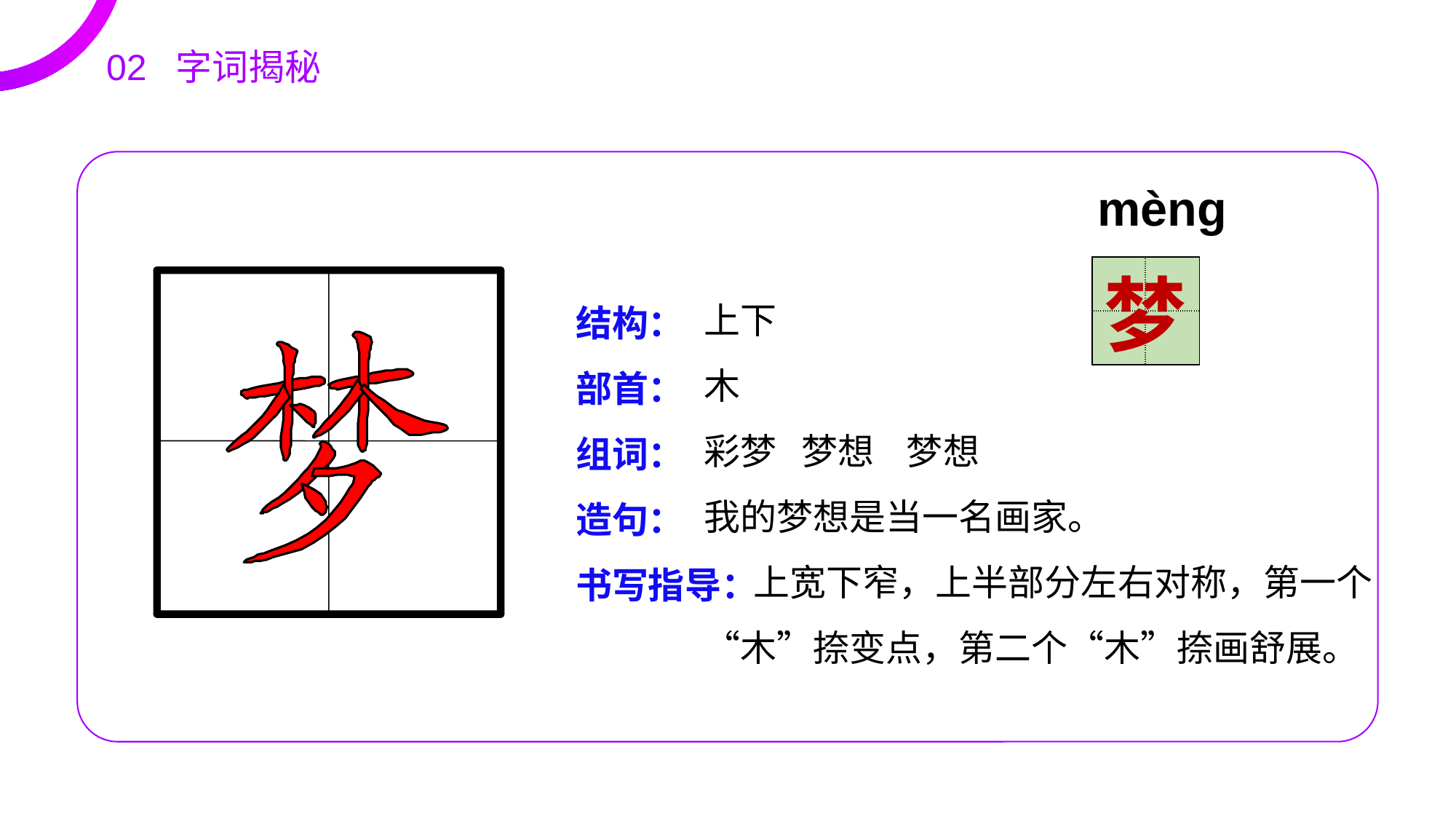

02  字词揭秘
mèng
|  |  |
| --- | --- |
|  |  |
梦

上下
木
彩梦   梦想    梦想
我的梦想是当一名画家。
     上宽下窄，上半部分左右对称，第一个“木”捺变点，第二个“木”捺画舒展。
结构：
部首：
组词：
造句：
书写指导：